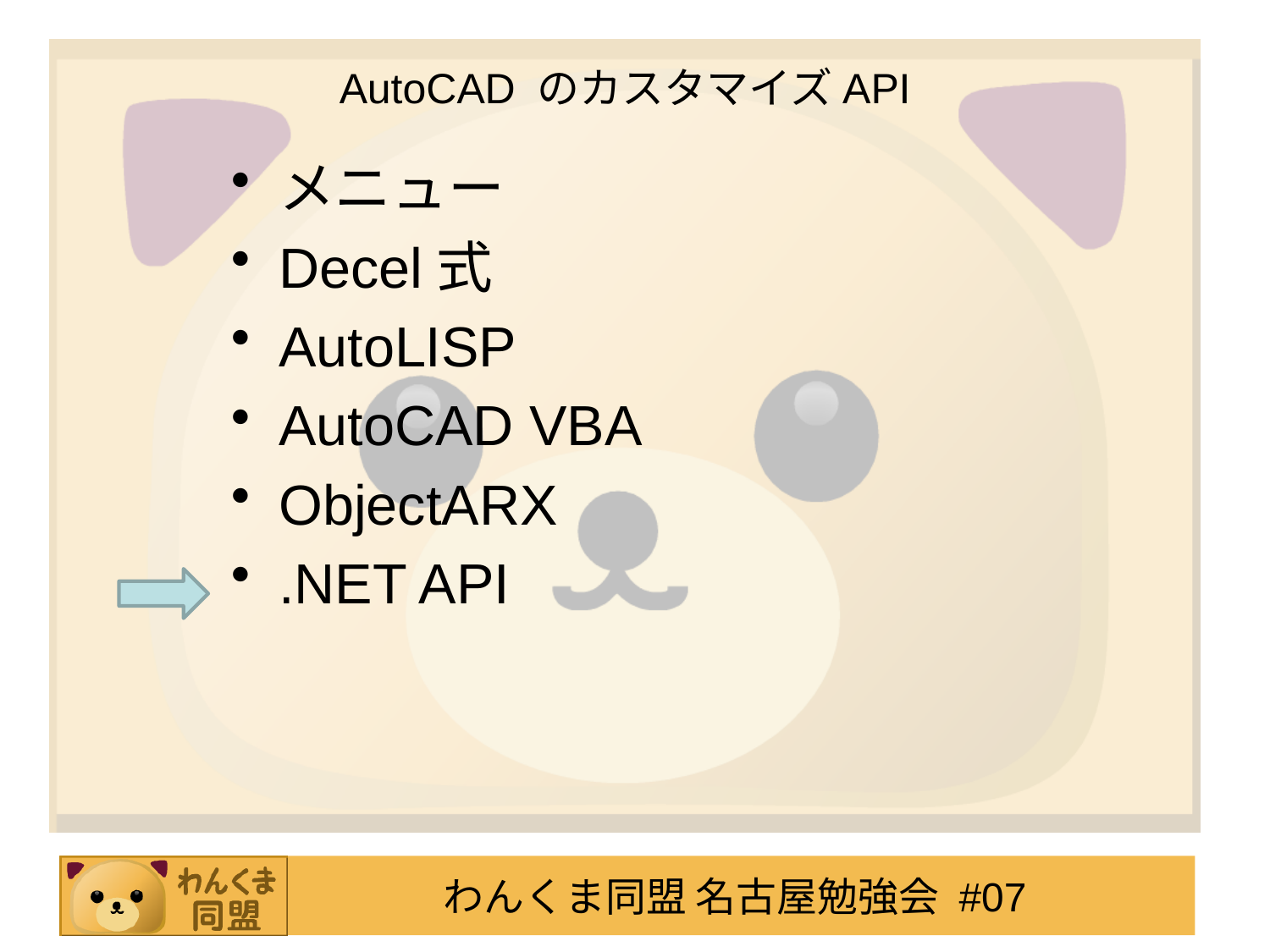

# AutoCAD のカスタマイズAPI
メニュー
Decel式
AutoLISP
AutoCAD VBA
ObjectARX
.NET API